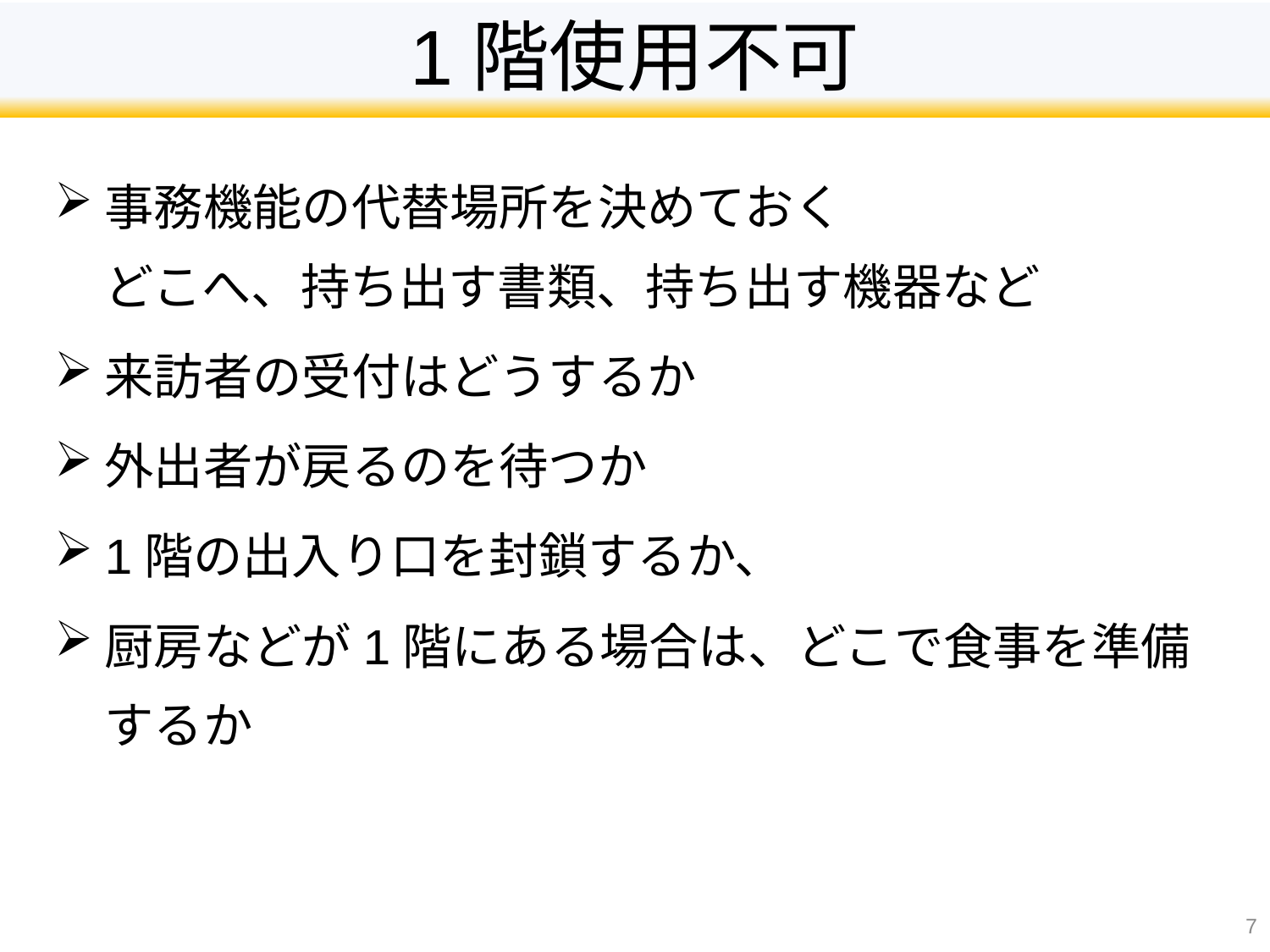

# 1階使用不可
事務機能の代替場所を決めておく
どこへ、持ち出す書類、持ち出す機器など
来訪者の受付はどうするか
外出者が戻るのを待つか
1階の出入り口を封鎖するか、
厨房などが1階にある場合は、どこで食事を準備するか
7